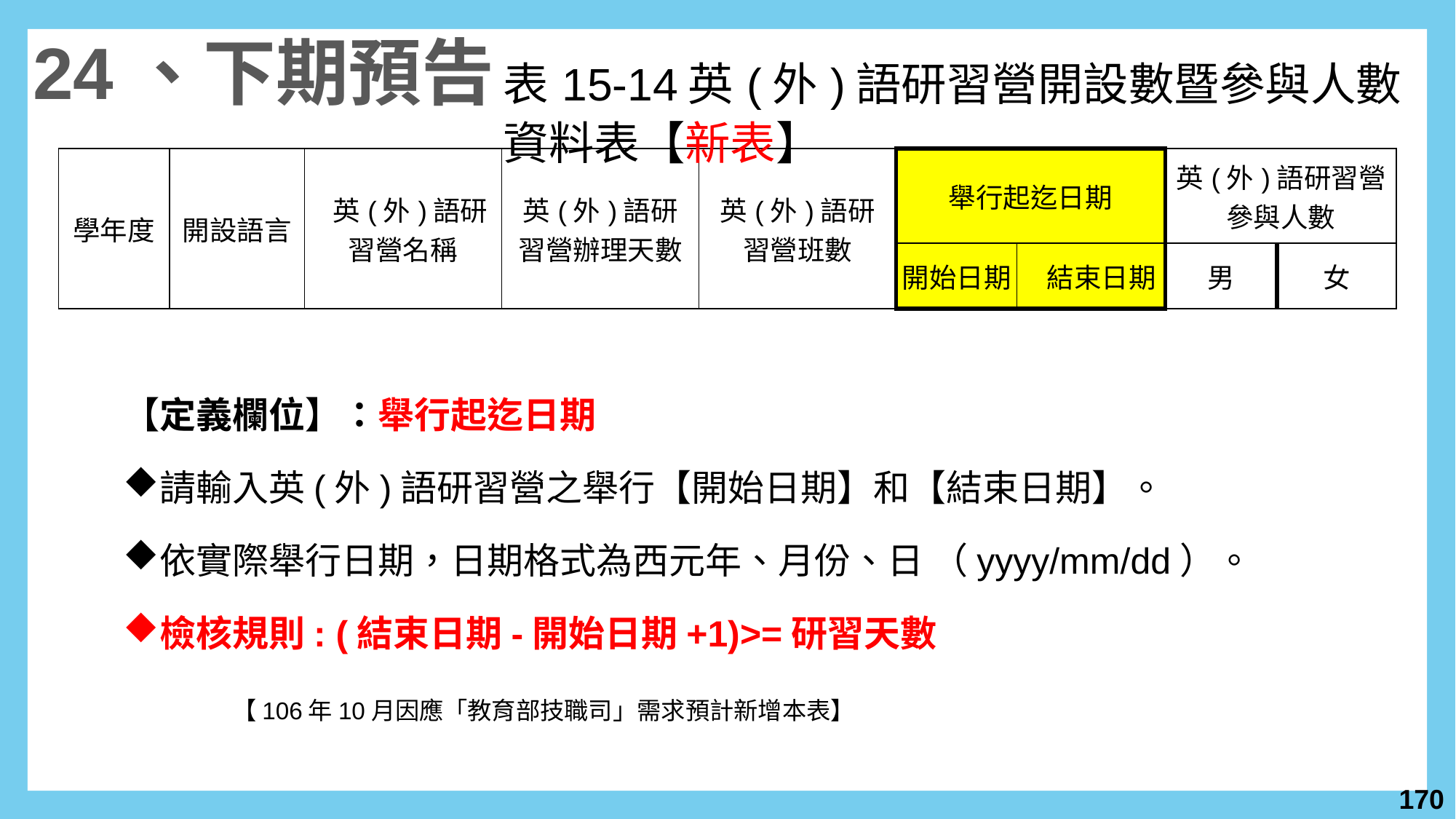

24、下期預告
表15-14英(外)語研習營開設數暨參與人數資料表【新表】
| 學年度 | 開設語言 | 英(外)語研習營名稱 | 英(外)語研習營辦理天數 | 英(外)語研習營班數 | 舉行起迄日期 |  | 英(外)語研習營 參與人數 |  |
| --- | --- | --- | --- | --- | --- | --- | --- | --- |
|  |  |  |  |  | 開始日期 | 結束日期 | 男 | 女 |
【定義欄位】：舉行起迄日期
請輸入英(外)語研習營之舉行【開始日期】和【結束日期】。
依實際舉行日期，日期格式為西元年、月份、日 （yyyy/mm/dd）。
檢核規則: (結束日期-開始日期+1)>=研習天數
	【106年10月因應「教育部技職司」需求預計新增本表】
170